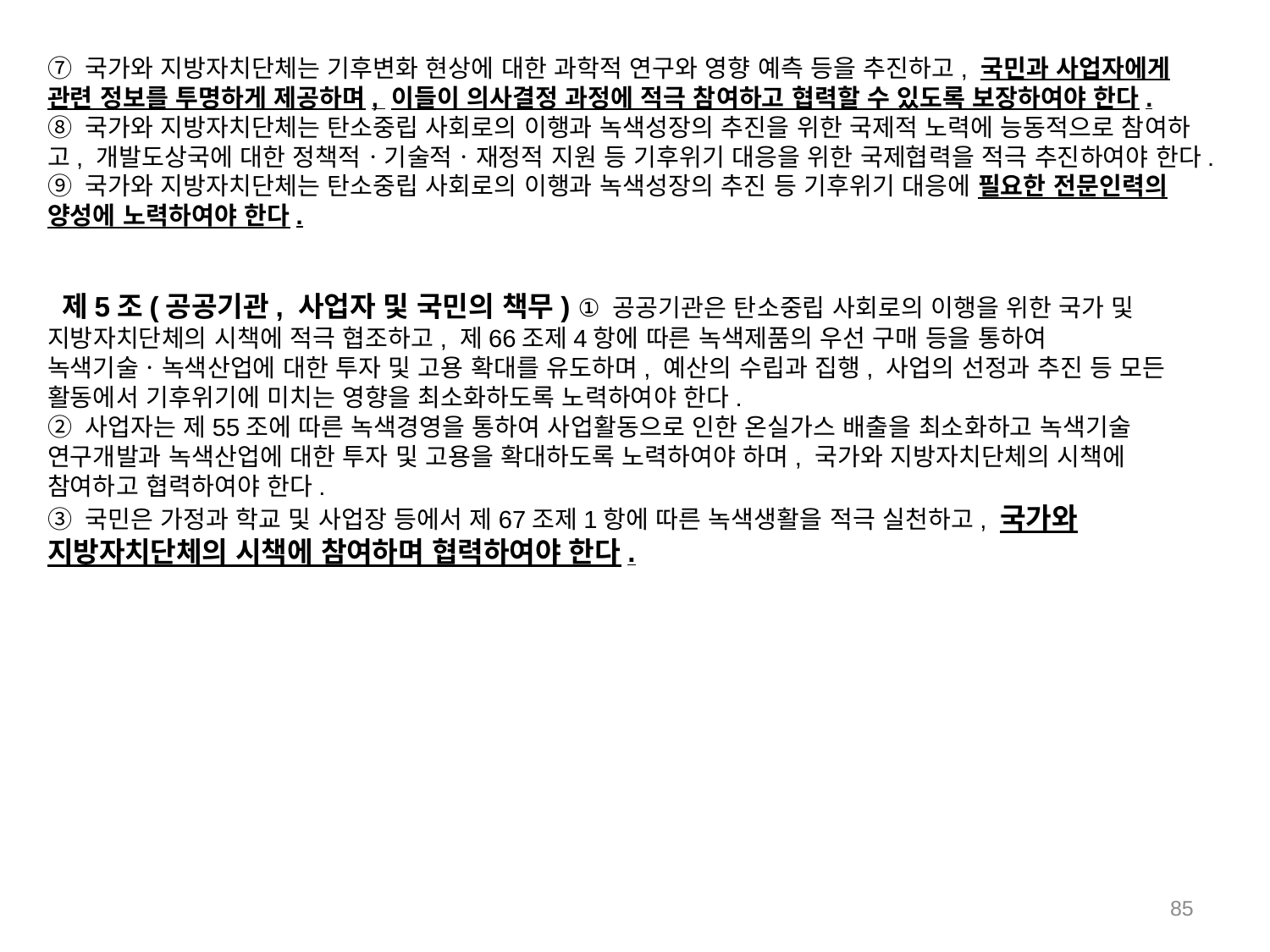

⑦ 국가와 지방자치단체는 기후변화 현상에 대한 과학적 연구와 영향 예측 등을 추진하고, 국민과 사업자에게 관련 정보를 투명하게 제공하며, 이들이 의사결정 과정에 적극 참여하고 협력할 수 있도록 보장하여야 한다.
⑧ 국가와 지방자치단체는 탄소중립 사회로의 이행과 녹색성장의 추진을 위한 국제적 노력에 능동적으로 참여하고, 개발도상국에 대한 정책적ㆍ기술적ㆍ재정적 지원 등 기후위기 대응을 위한 국제협력을 적극 추진하여야 한다.
⑨ 국가와 지방자치단체는 탄소중립 사회로의 이행과 녹색성장의 추진 등 기후위기 대응에 필요한 전문인력의 양성에 노력하여야 한다.

 제5조(공공기관, 사업자 및 국민의 책무) ① 공공기관은 탄소중립 사회로의 이행을 위한 국가 및 지방자치단체의 시책에 적극 협조하고, 제66조제4항에 따른 녹색제품의 우선 구매 등을 통하여 녹색기술ㆍ녹색산업에 대한 투자 및 고용 확대를 유도하며, 예산의 수립과 집행, 사업의 선정과 추진 등 모든 활동에서 기후위기에 미치는 영향을 최소화하도록 노력하여야 한다.
② 사업자는 제55조에 따른 녹색경영을 통하여 사업활동으로 인한 온실가스 배출을 최소화하고 녹색기술 연구개발과 녹색산업에 대한 투자 및 고용을 확대하도록 노력하여야 하며, 국가와 지방자치단체의 시책에 참여하고 협력하여야 한다.
③ 국민은 가정과 학교 및 사업장 등에서 제67조제1항에 따른 녹색생활을 적극 실천하고, 국가와 지방자치단체의 시책에 참여하며 협력하여야 한다.
85